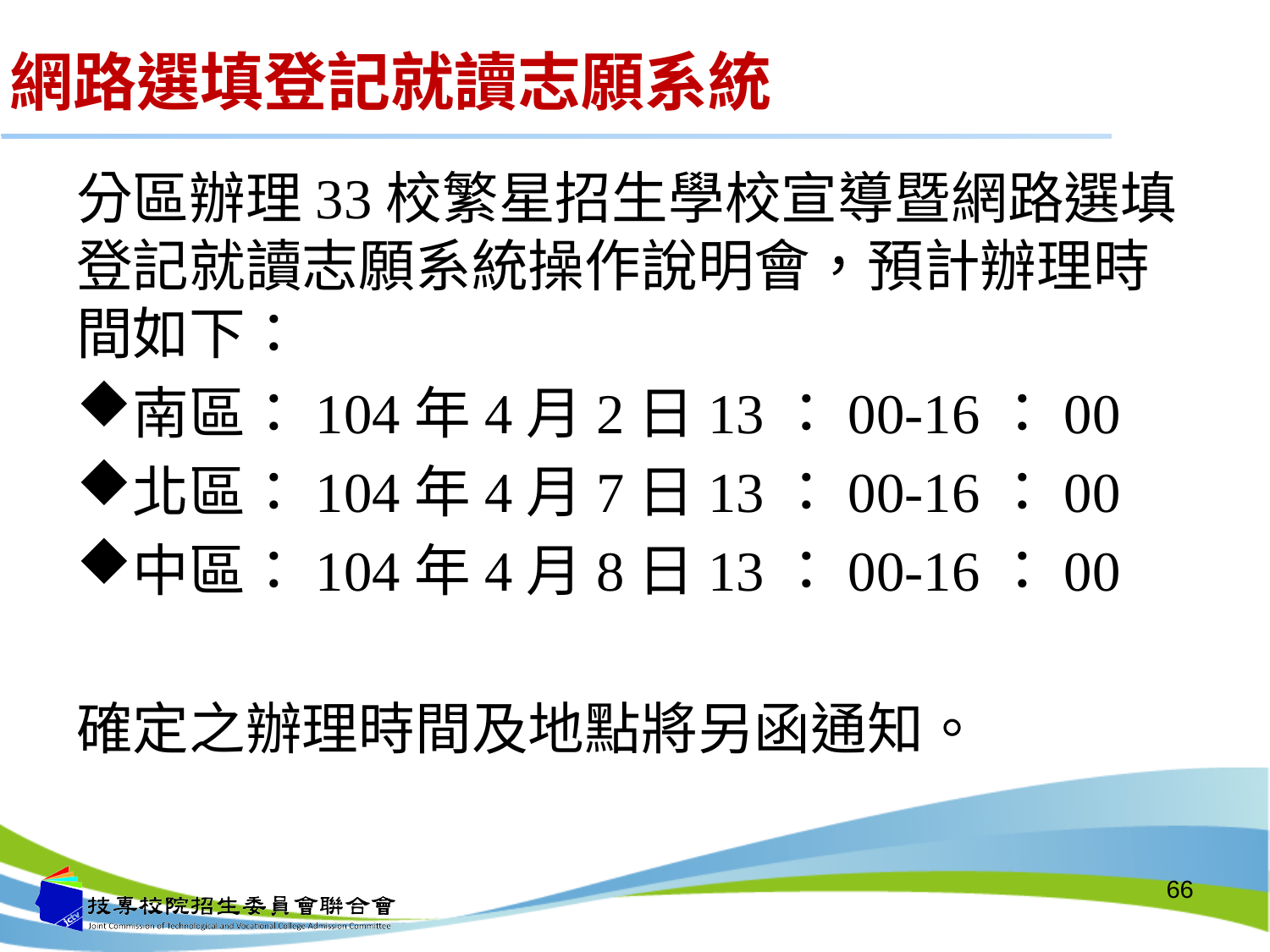

# 網路選填登記就讀志願系統
分區辦理33校繁星招生學校宣導暨網路選填登記就讀志願系統操作說明會，預計辦理時間如下：
南區：104年4月2日13：00-16：00
北區：104年4月7日13：00-16：00
中區：104年4月8日13：00-16：00

確定之辦理時間及地點將另函通知。
66